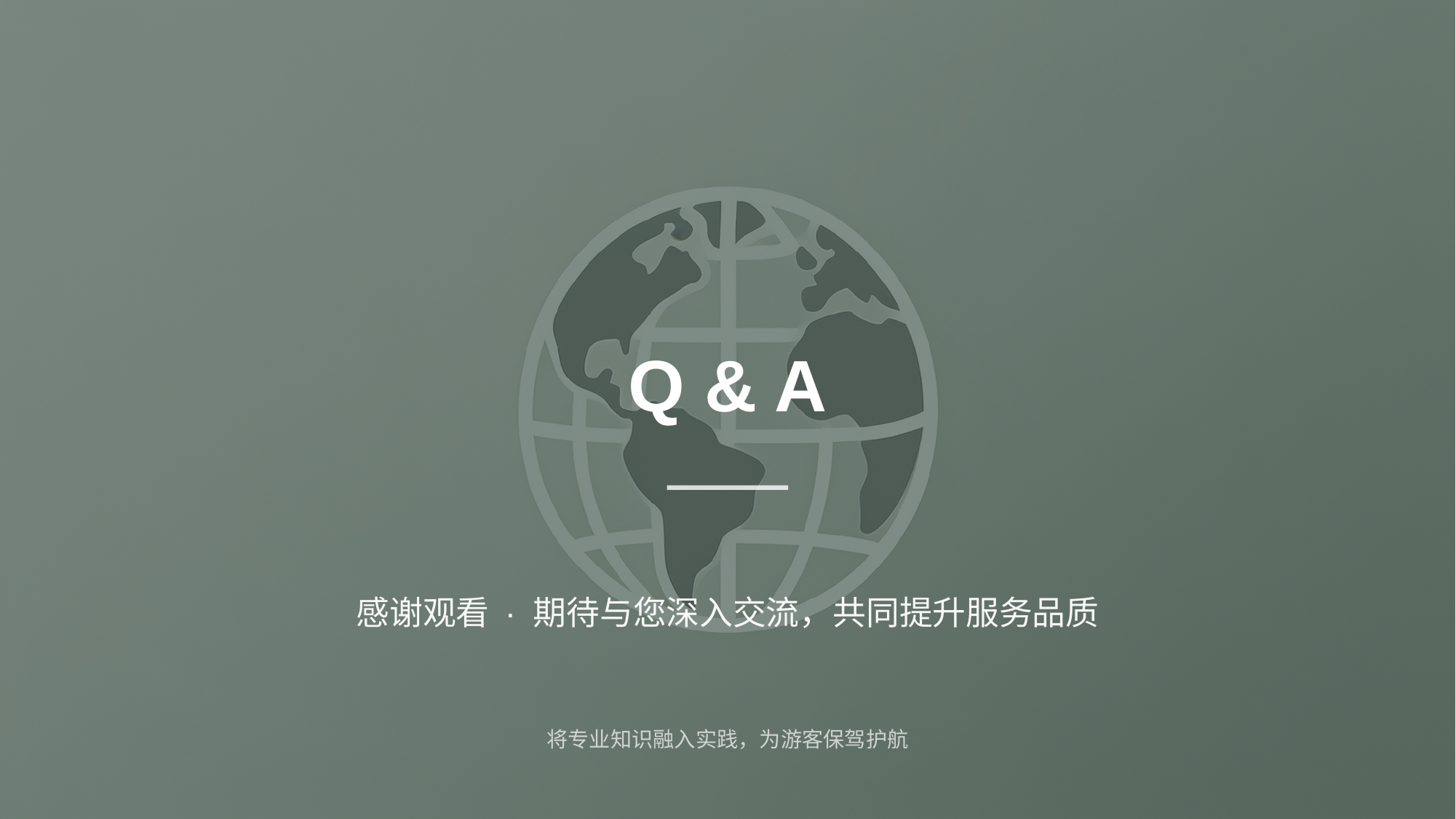

Q & A

感谢观看 · 期待与您深入交流，共同提升服务品质
将专业知识融入实践，为游客保驾护航